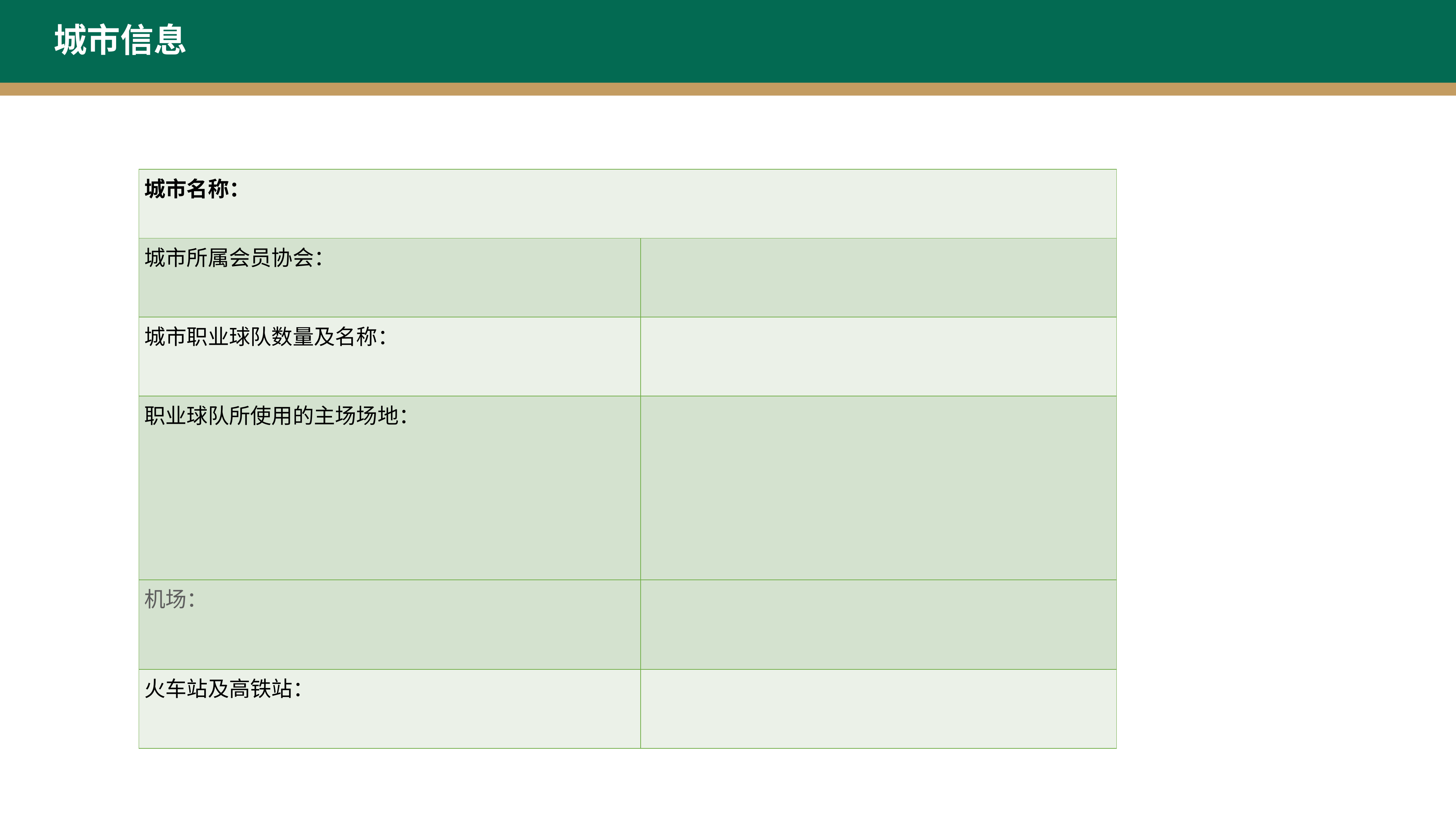

城市信息
| 城市名称： |  |
| --- | --- |
| 城市所属会员协会： |  |
| 城市职业球队数量及名称： |  |
| 职业球队所使用的主场场地： |  |
| 机场： |  |
| 火车站及高铁站： |  |